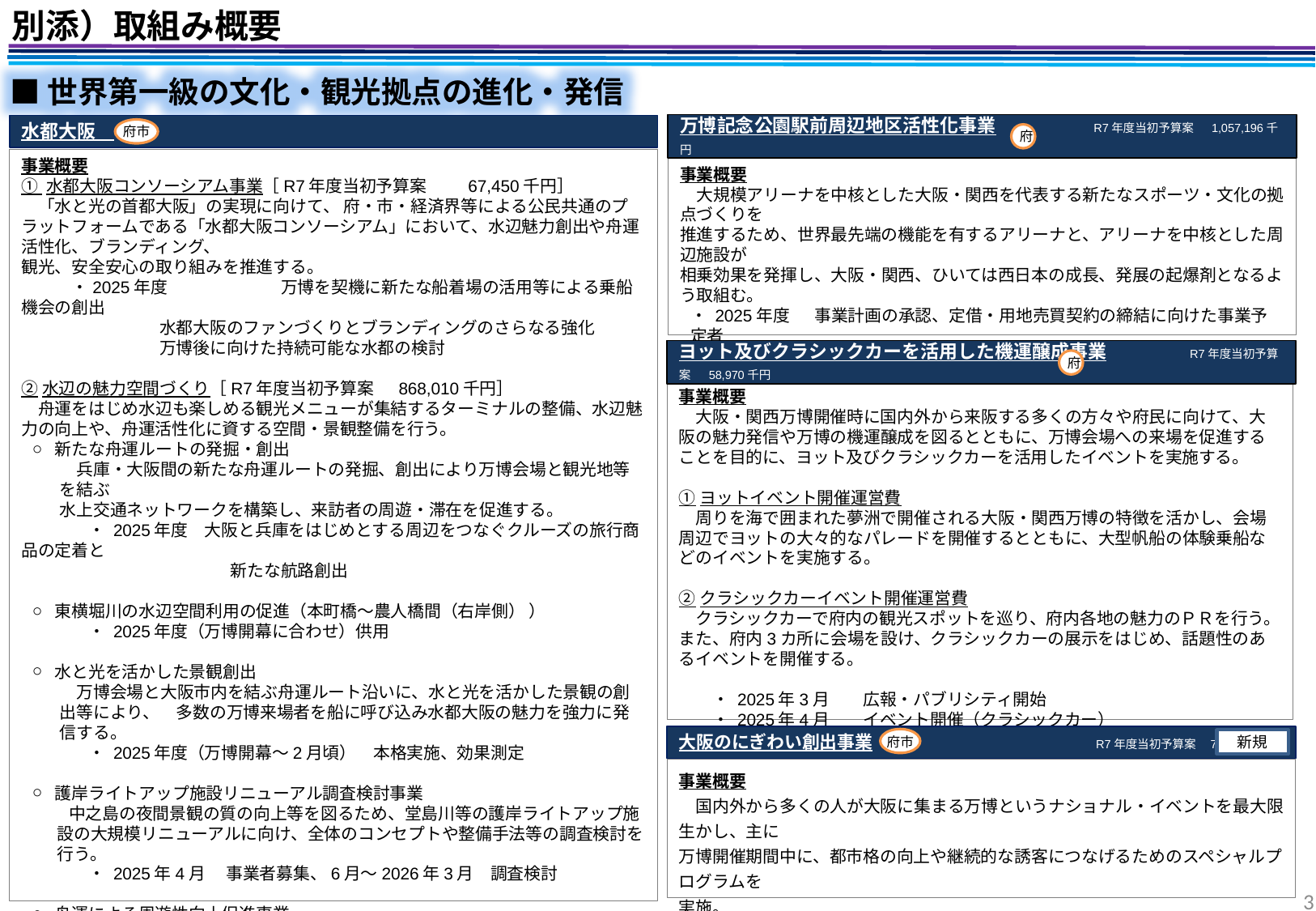

別添）取組み概要
■世界第一級の文化・観光拠点の進化・発信
水都大阪
万博記念公園駅前周辺地区活性化事業　　　　　R7年度当初予算案　 1,057,196千円
府市

府
事業概要
① 水都大阪コンソーシアム事業［R7年度当初予算案 　　67,450千円］
　「水と光の首都大阪」の実現に向けて、 府・市・経済界等による公民共通のプラットフォームである「水都大阪コンソーシアム」において、水辺魅力創出や舟運活性化、ブランディング、
観光、安全安心の取り組みを推進する。
　　　・2025年度	　万博を契機に新たな船着場の活用等による乗船機会の創出
	　水都大阪のファンづくりとブランディングのさらなる強化
	　万博後に向けた持続可能な水都の検討

②水辺の魅力空間づくり［R7年度当初予算案　 868,010千円］
　舟運をはじめ水辺も楽しめる観光メニューが集結するターミナルの整備、水辺魅力の向上や、舟運活性化に資する空間・景観整備を行う。
新たな舟運ルートの発掘・創出
　兵庫・大阪間の新たな舟運ルートの発掘、創出により万博会場と観光地等を結ぶ
水上交通ネットワークを構築し、来訪者の周遊・滞在を促進する。
　　　　・ 2025年度　大阪と兵庫をはじめとする周辺をつなぐクルーズの旅行商品の定着と
　　　　　　　　　　　　  新たな航路創出

東横堀川の水辺空間利用の促進（本町橋～農人橋間（右岸側） ）
　　　　・ 2025年度（万博開幕に合わせ）供用

水と光を活かした景観創出
　万博会場と大阪市内を結ぶ舟運ルート沿いに、水と光を活かした景観の創出等により、　多数の万博来場者を船に呼び込み水都大阪の魅力を強力に発信する。
　　　　・ 2025年度（万博開幕～2月頃）　本格実施、効果測定

護岸ライトアップ施設リニューアル調査検討事業
中之島の夜間景観の質の向上等を図るため、堂島川等の護岸ライトアップ施設の大規模リニューアルに向け、全体のコンセプトや整備手法等の調査検討を行う。
　　　　・ 2025年4月　 事業者募集、6月～2026年3月　調査検討

舟運による周遊性向上促進事業
道頓堀や中之島等の観光スポットを観光客が気軽に船で周遊できるよう、水の回廊を周回する航路の創出を目的とした社会実験や調査検討を行う。
・ 2025年4月　 事業者募集、７月～社会実験・調査検討業務

事業概要
　大規模アリーナを中核とした大阪・関西を代表する新たなスポーツ・文化の拠点づくりを
推進するため、世界最先端の機能を有するアリーナと、アリーナを中核とした周辺施設が
相乗効果を発揮し、大阪・関西、ひいては西日本の成長、発展の起爆剤となるよう取組む。
・ 2025年度　  事業計画の承認、定借・用地売買契約の締結に向けた事業予定者
　　　　　　　　　　  及び関係機関等との協議
・ 2030年3月　第Ⅰ期（アリーナ等）開業
・ 2038年5月　全施設開業
ヨット及びクラシックカーを活用した機運醸成事業　　　　 R7年度当初予算案　 58,970千円
府
事業概要
　大阪・関西万博開催時に国内外から来阪する多くの方々や府民に向けて、大阪の魅力発信や万博の機運醸成を図るとともに、万博会場への来場を促進することを目的に、ヨット及びクラシックカーを活用したイベントを実施する。

①ヨットイベント開催運営費
　周りを海で囲まれた夢洲で開催される大阪・関西万博の特徴を活かし、会場周辺でヨットの大々的なパレードを開催するとともに、大型帆船の体験乗船などのイベントを実施する。

②クラシックカーイベント開催運営費
　クラシックカーで府内の観光スポットを巡り、府内各地の魅力のＰＲを行う。また、府内3カ所に会場を設け、クラシックカーの展示をはじめ、話題性のあるイベントを開催する。

　　・ 2025年3月　　広報・パブリシティ開始
　　・ 2025年4月　　イベント開催（クラシックカー）
　　・ 2025年5月　　イベント開催（ヨット）

大阪のにぎわい創出事業　　　　  　　　　　　　　　　  　    R7年度当初予算案　700,000千円
府市

新規
事業概要
　国内外から多くの人が大阪に集まる万博というナショナル・イベントを最大限生かし、主に
万博開催期間中に、都市格の向上や継続的な誘客につなげるためのスペシャルプログラムを
実施。
・ 2025年　通年で実施
3